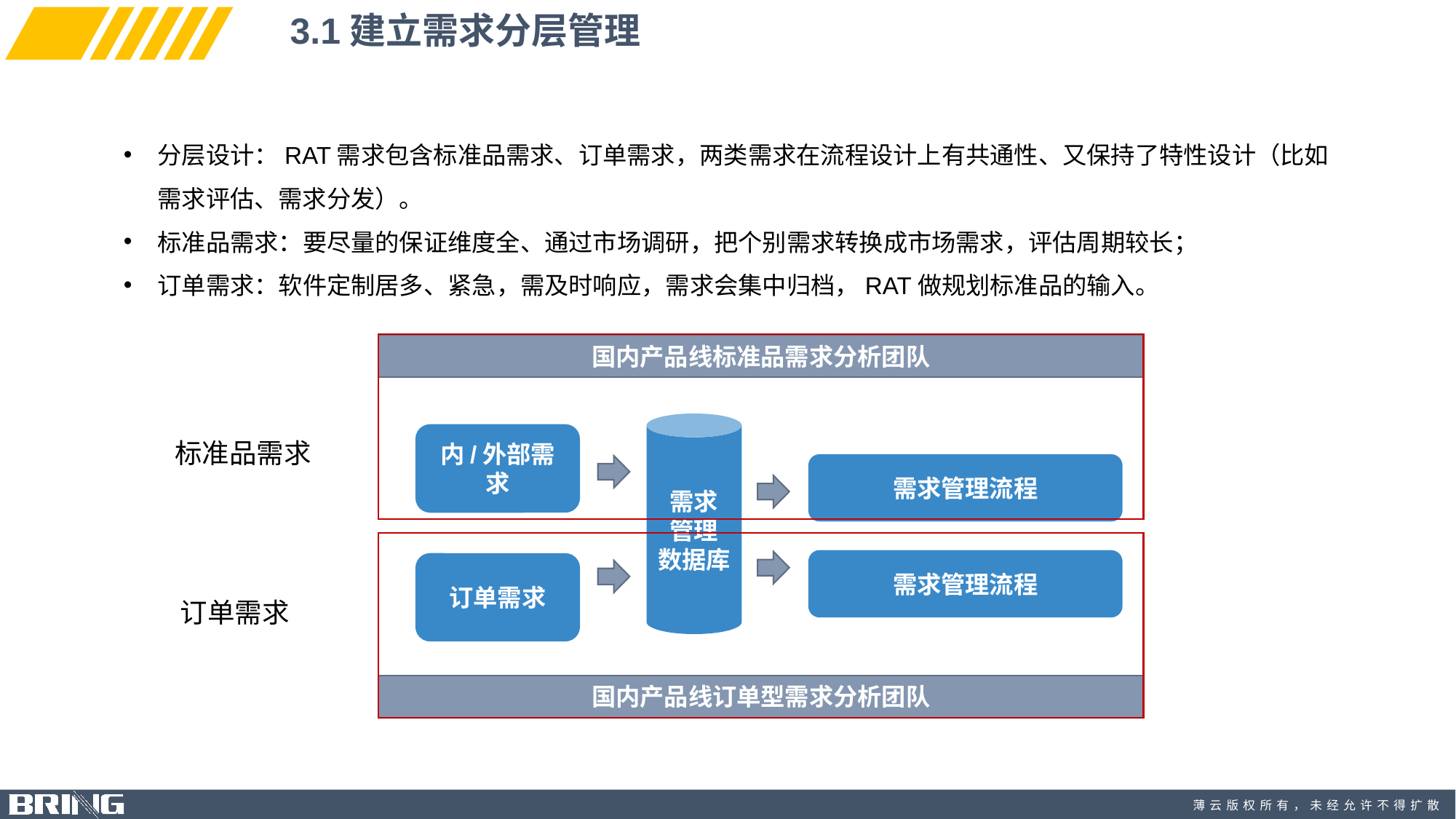

3.1建立需求分层管理
分层设计：RAT需求包含标准品需求、订单需求，两类需求在流程设计上有共通性、又保持了特性设计（比如需求评估、需求分发）。
标准品需求：要尽量的保证维度全、通过市场调研，把个别需求转换成市场需求，评估周期较长；
订单需求：软件定制居多、紧急，需及时响应，需求会集中归档，RAT做规划标准品的输入。

国内产品线标准品需求分析团队
需求
管理
数据库
内/外部需求
标准品需求
需求管理流程

需求管理流程

订单需求

订单需求
国内产品线订单型需求分析团队